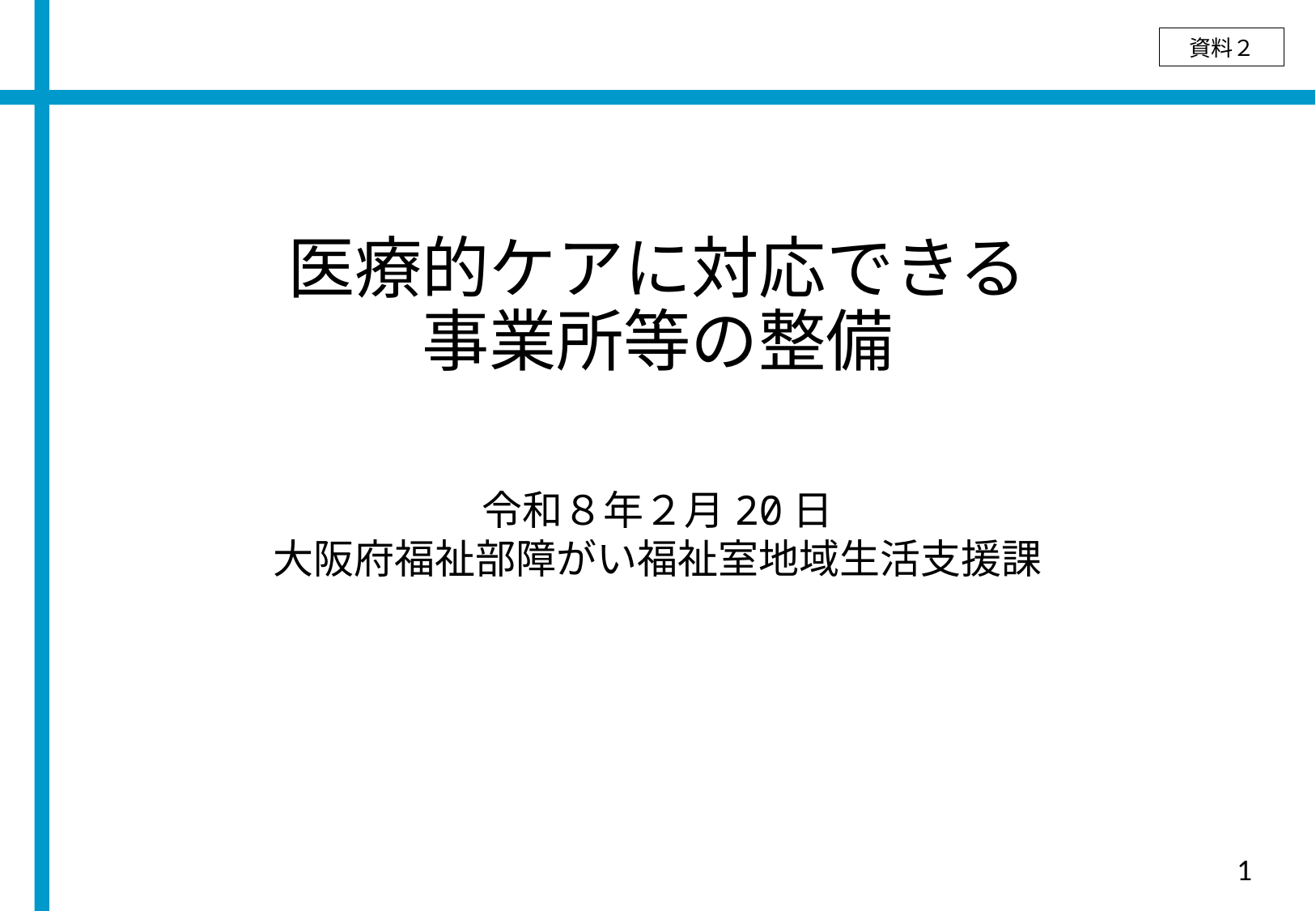

資料２
# 医療的ケアに対応できる 事業所等の整備
令和８年２月20日
大阪府福祉部障がい福祉室地域生活支援課
1